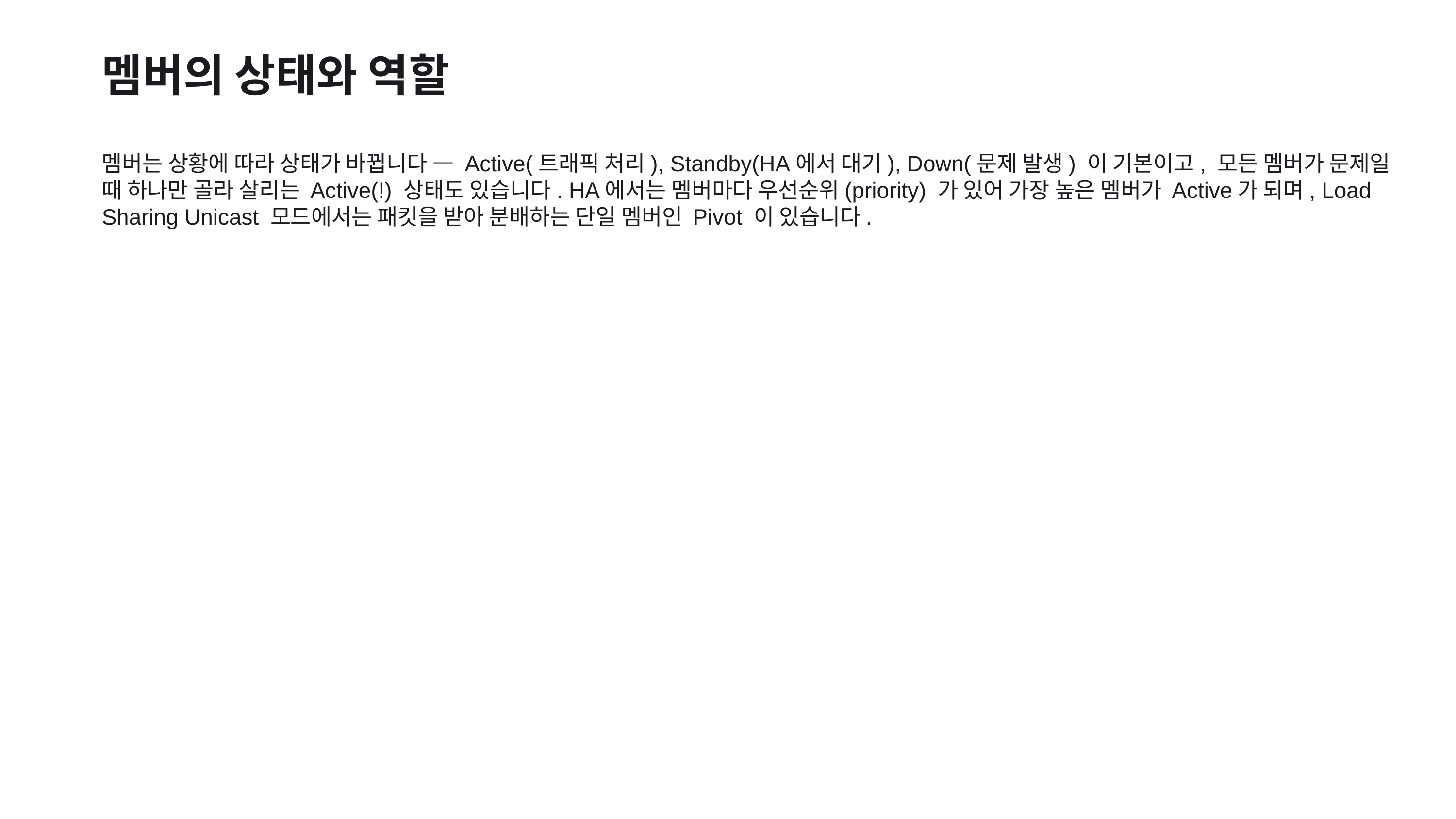

멤버의 상태와 역할
멤버는 상황에 따라 상태가 바뀝니다 — Active(트래픽 처리), Standby(HA에서 대기), Down(문제 발생) 이 기본이고, 모든 멤버가 문제일 때 하나만 골라 살리는 Active(!) 상태도 있습니다. HA에서는 멤버마다 우선순위(priority) 가 있어 가장 높은 멤버가 Active가 되며, Load Sharing Unicast 모드에서는 패킷을 받아 분배하는 단일 멤버인 Pivot 이 있습니다.